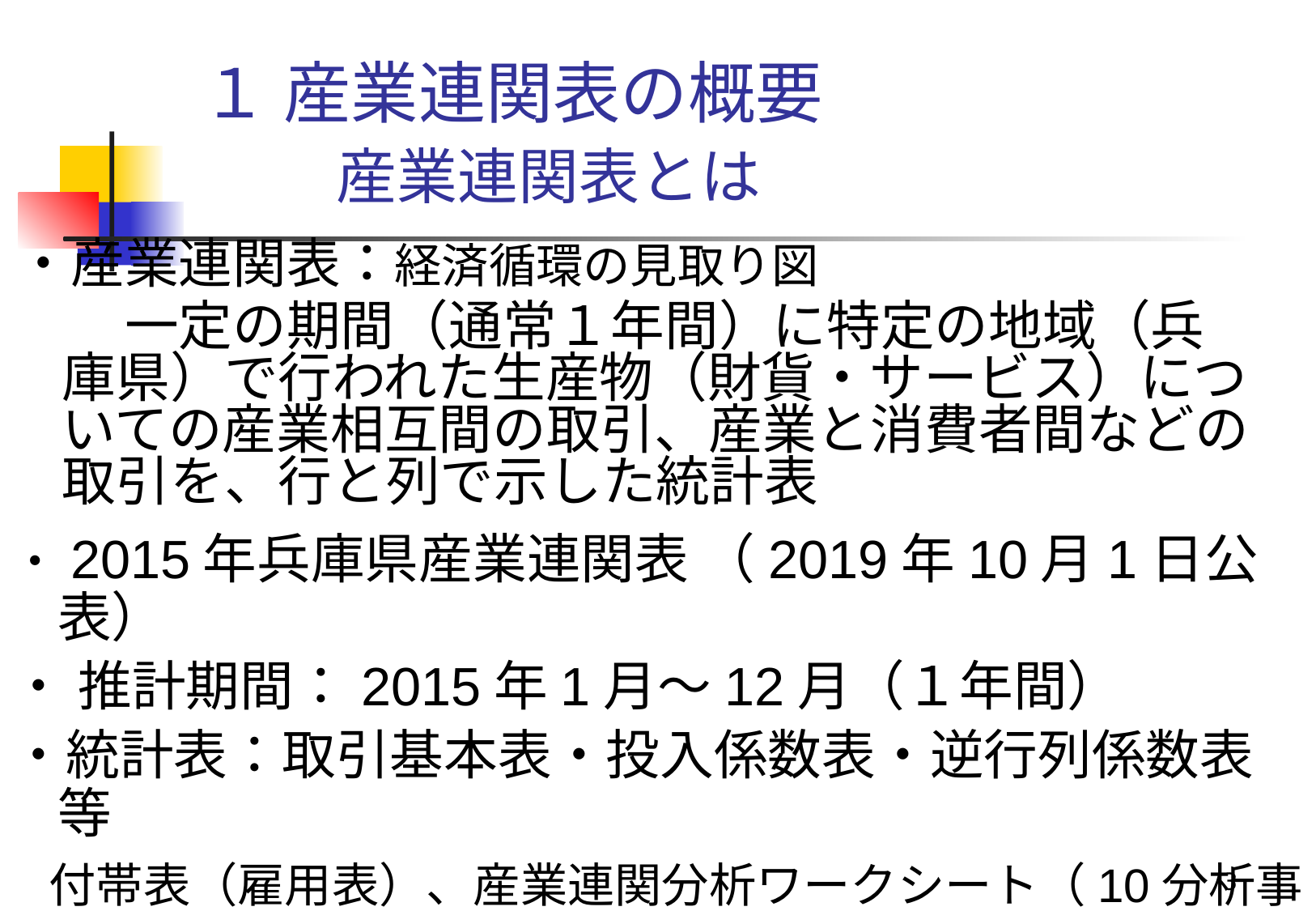

# １ 産業連関表の概要 　　産業連関表とは
・産業連関表：経済循環の見取り図
　　一定の期間（通常１年間）に特定の地域（兵庫県）で行われた生産物（財貨・サービス）についての産業相互間の取引、産業と消費者間などの取引を、行と列で示した統計表

・2015年兵庫県産業連関表 （2019年10月1日公表）
・ 推計期間：2015年1月～12月（１年間）
・統計表：取引基本表・投入係数表・逆行列係数表等
  付帯表（雇用表）、産業連関分析ワークシート（10分析事例＋最終需要調査2事例）

3